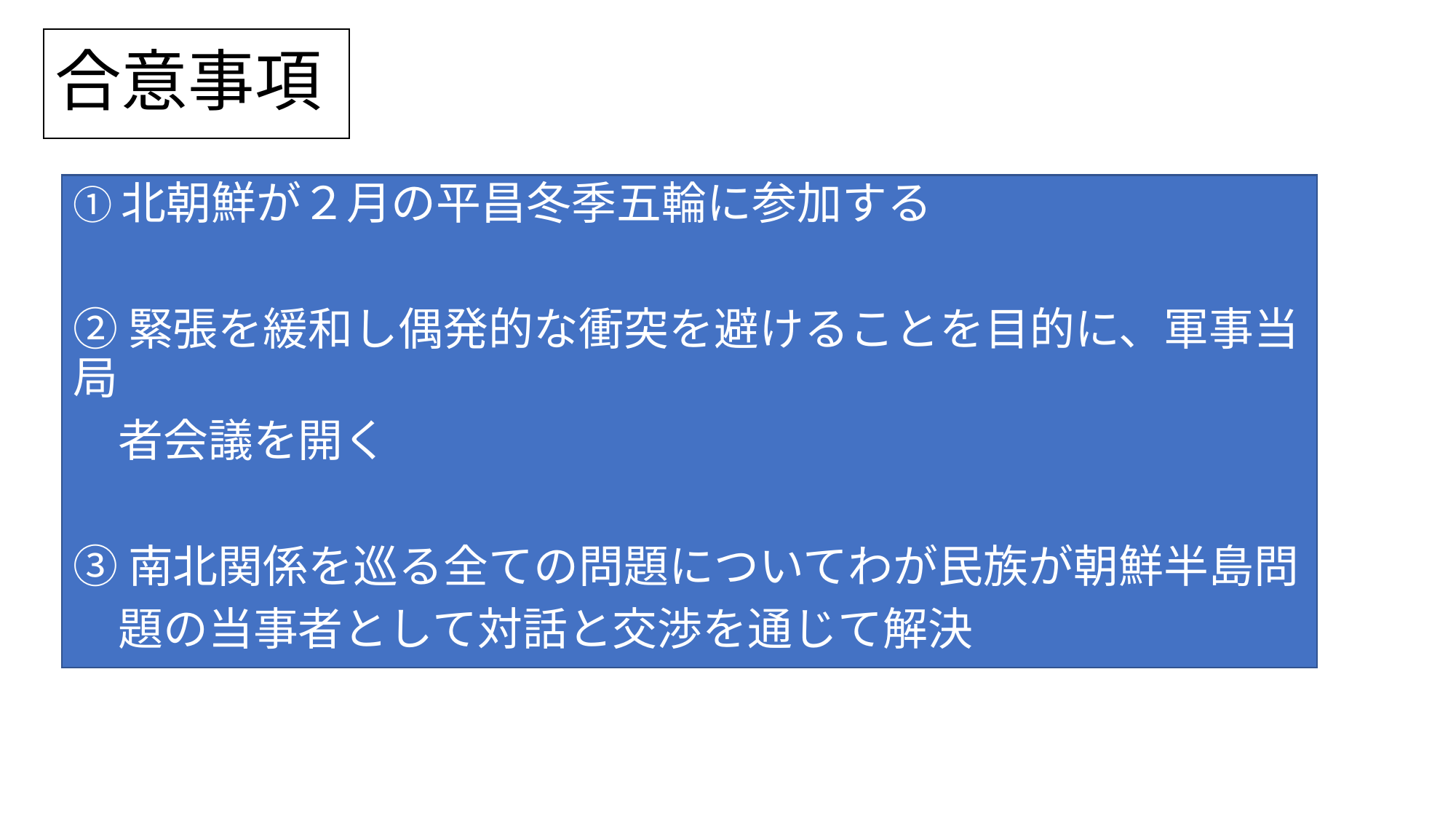

# 合意事項
①北朝鮮が２月の平昌冬季五輪に参加する

②緊張を緩和し偶発的な衝突を避けることを目的に、軍事当局
　者会議を開く

③南北関係を巡る全ての問題についてわが民族が朝鮮半島問
　題の当事者として対話と交渉を通じて解決